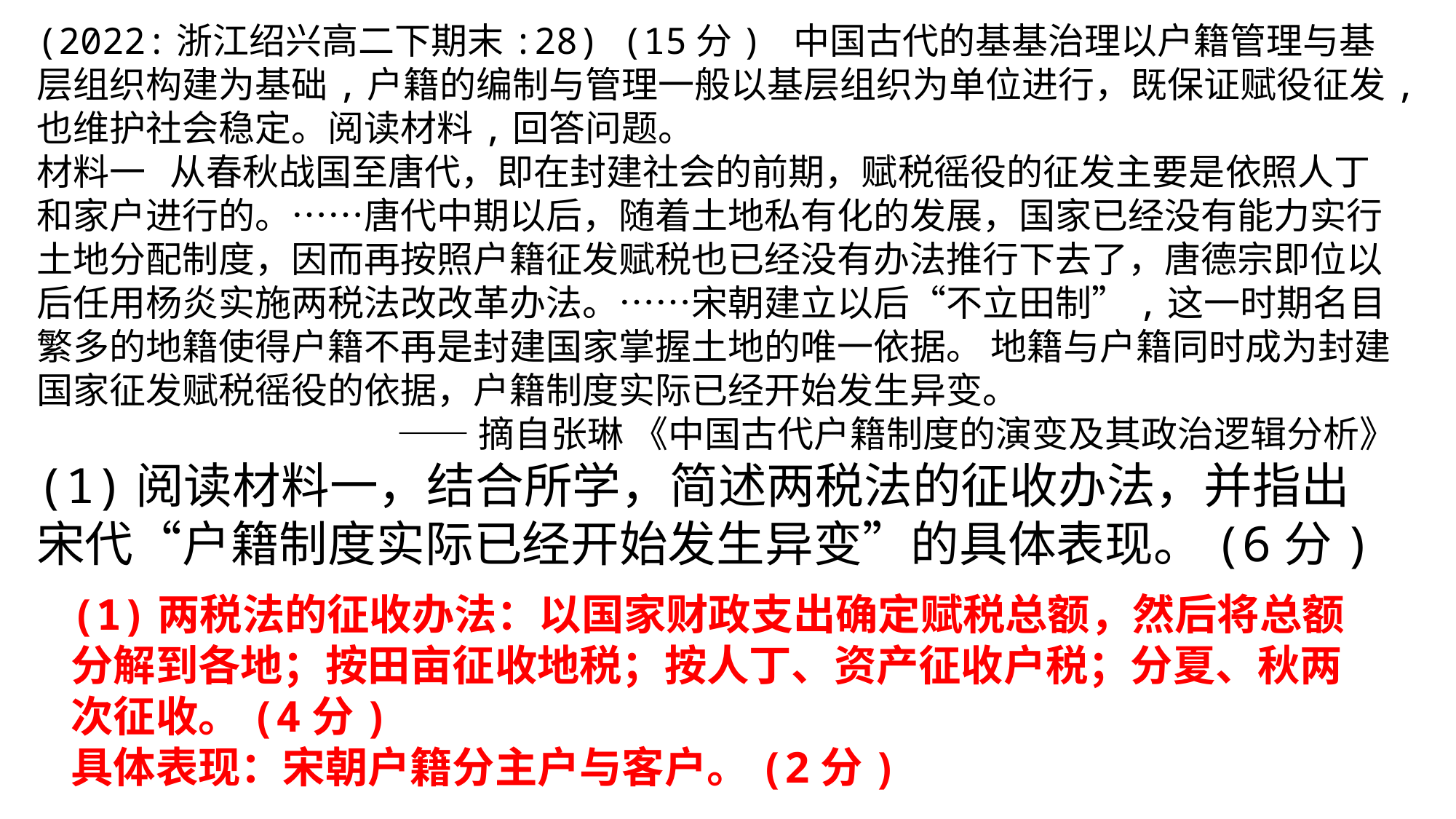

(2022:浙江绍兴高二下期末:28) (15分) 中国古代的基基治理以户籍管理与基层组织构建为基础,户籍的编制与管理一般以基层组织为单位进行，既保证赋役征发,也维护社会稳定。阅读材料,回答问题。
材料一   从春秋战国至唐代，即在封建社会的前期，赋税徭役的征发主要是依照人丁和家户进行的。……唐代中期以后，随着土地私有化的发展，国家已经没有能力实行土地分配制度，因而再按照户籍征发赋税也已经没有办法推行下去了，唐德宗即位以后任用杨炎实施两税法改改革办法。……宋朝建立以后“不立田制”,这一时期名目繁多的地籍使得户籍不再是封建国家掌握土地的唯一依据。 地籍与户籍同时成为封建国家征发赋税徭役的依据，户籍制度实际已经开始发生异变。
——摘自张琳 《中国古代户籍制度的演变及其政治逻辑分析》
(1)阅读材料一，结合所学，简述两税法的征收办法，并指出宋代“户籍制度实际已经开始发生异变”的具体表现。(6分)
(1)两税法的征收办法：以国家财政支出确定赋税总额，然后将总额分解到各地；按田亩征收地税；按人丁、资产征收户税；分夏、秋两次征收。(4分)
具体表现：宋朝户籍分主户与客户。(2分)